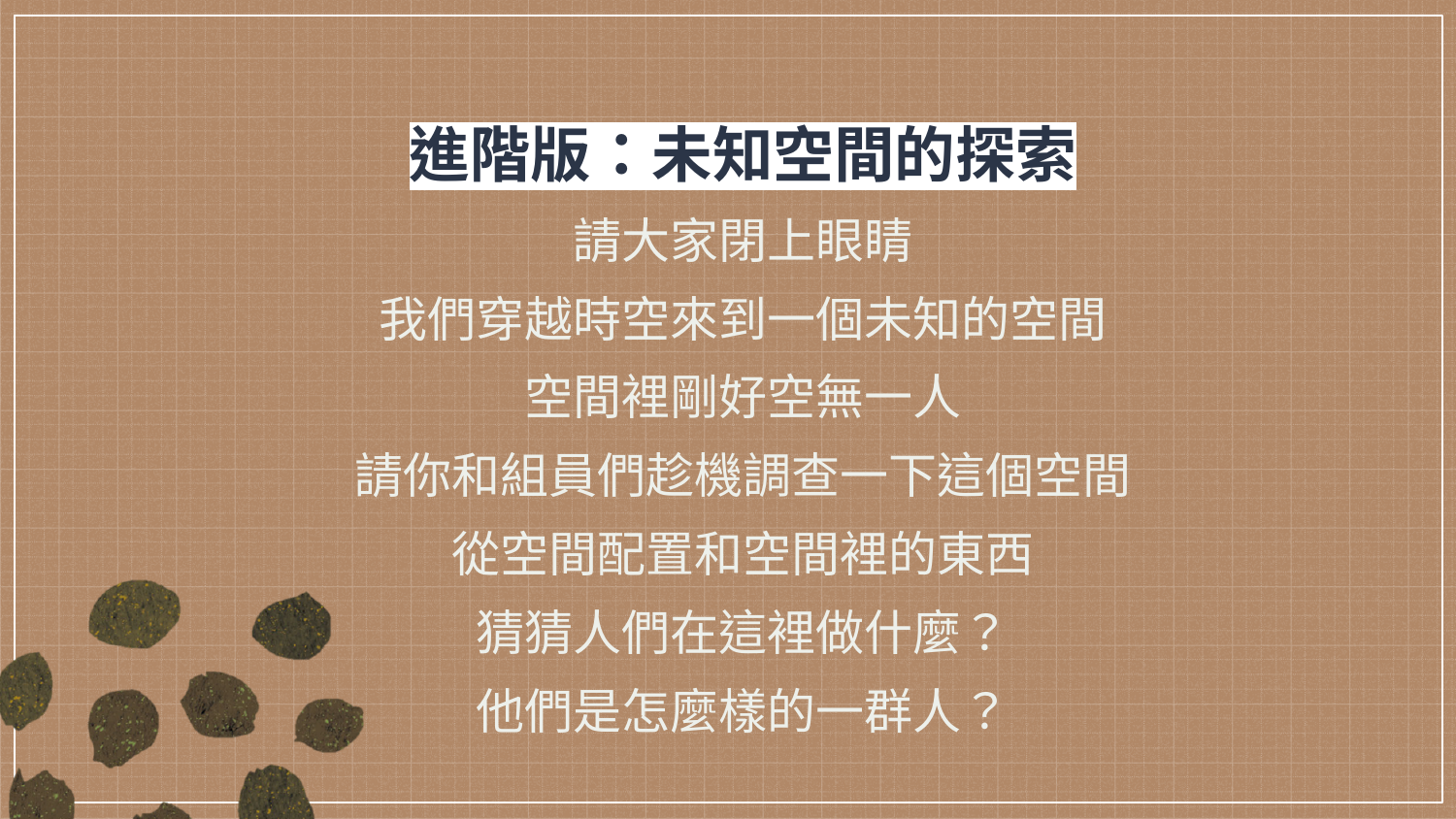

進階版：未知空間的探索
請大家閉上眼睛
我們穿越時空來到一個未知的空間
空間裡剛好空無一人
請你和組員們趁機調查一下這個空間
從空間配置和空間裡的東西
猜猜人們在這裡做什麼？
他們是怎麼樣的一群人？